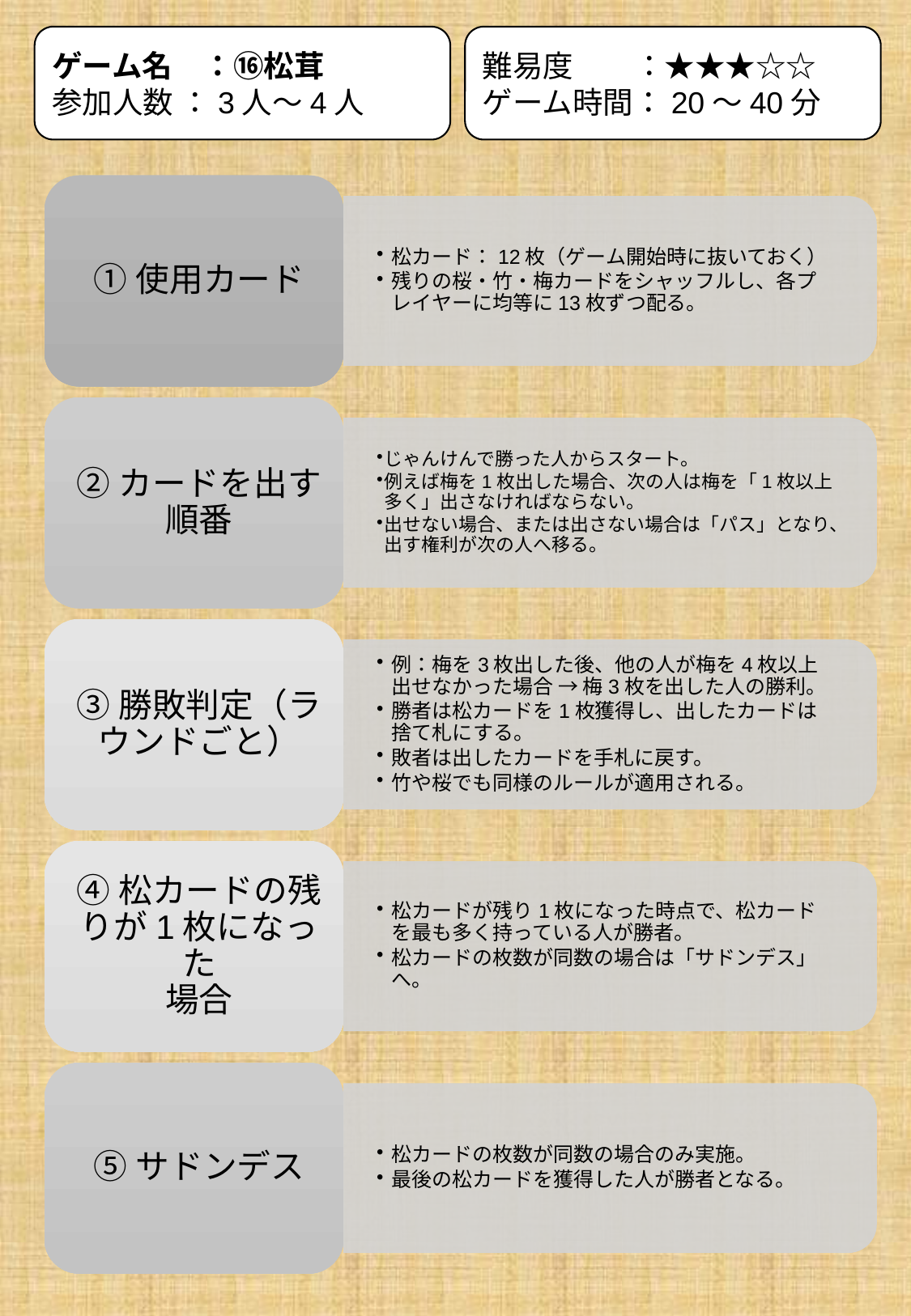

ゲーム名　：⑯松茸
参加人数 ：3人～4人
難易度　　：★★★☆☆
ゲーム時間：20～40分
松カード：12枚（ゲーム開始時に抜いておく）
残りの桜・竹・梅カードをシャッフルし、各プレイヤーに均等に13枚ずつ配る。
①使用カード
じゃんけんで勝った人からスタート。
例えば梅を1枚出した場合、次の人は梅を「1枚以上多く」出さなければならない。
出せない場合、または出さない場合は「パス」となり、出す権利が次の人へ移る。
②カードを出す
順番
例：梅を3枚出した後、他の人が梅を4枚以上出せなかった場合 → 梅3枚を出した人の勝利。
勝者は松カードを1枚獲得し、出したカードは捨て札にする。
敗者は出したカードを手札に戻す。
竹や桜でも同様のルールが適用される。
③勝敗判定（ラウンドごと）
松カードが残り1枚になった時点で、松カードを最も多く持っている人が勝者。
松カードの枚数が同数の場合は「サドンデス」へ。
④松カードの残りが1枚になった
場合
松カードの枚数が同数の場合のみ実施。
最後の松カードを獲得した人が勝者となる。
⑤サドンデス